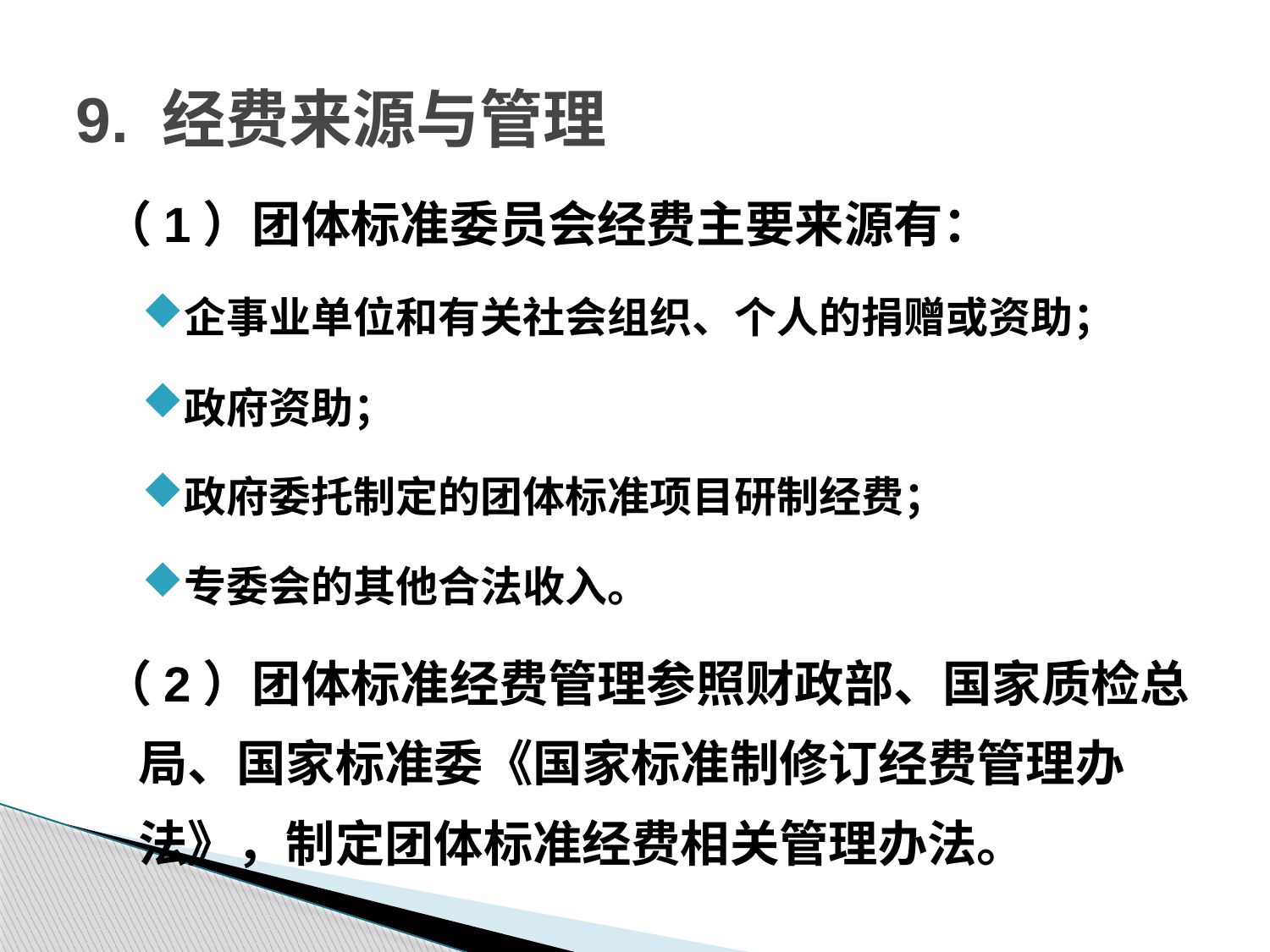

# 9. 经费来源与管理
（1）团体标准委员会经费主要来源有：
企事业单位和有关社会组织、个人的捐赠或资助；
政府资助；
政府委托制定的团体标准项目研制经费；
专委会的其他合法收入。
（2）团体标准经费管理参照财政部、国家质检总局、国家标准委《国家标准制修订经费管理办法》，制定团体标准经费相关管理办法。